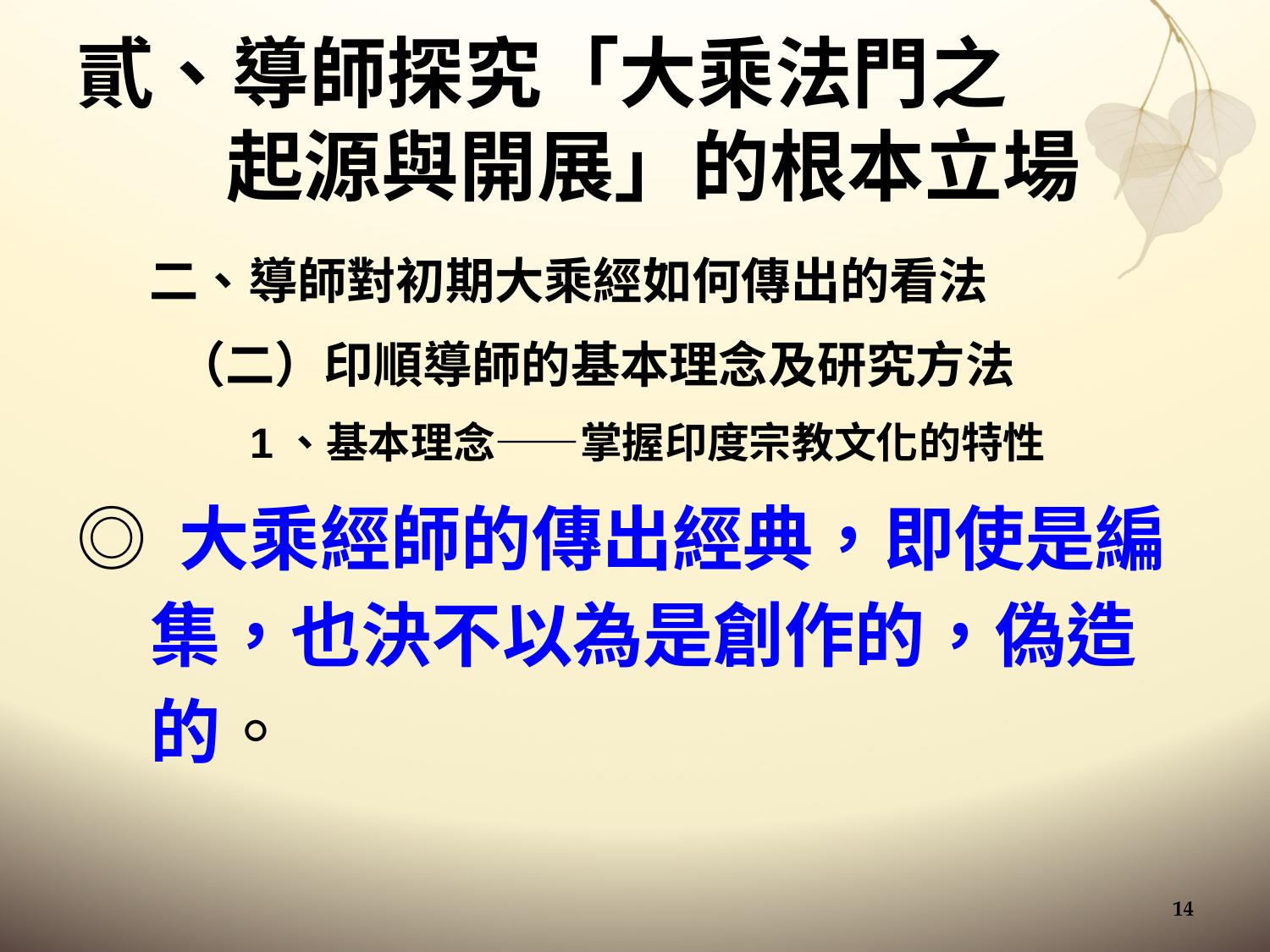

# 貳、導師探究「大乘法門之起源與開展」的根本立場

（二）印順導師的基本理念及研究方法
1、基本理念——掌握印度宗教文化的特性
◎ 大乘經師的傳出經典，即使是編集，也決不以為是創作的，偽造的。
二、導師對初期大乘經如何傳出的看法
14